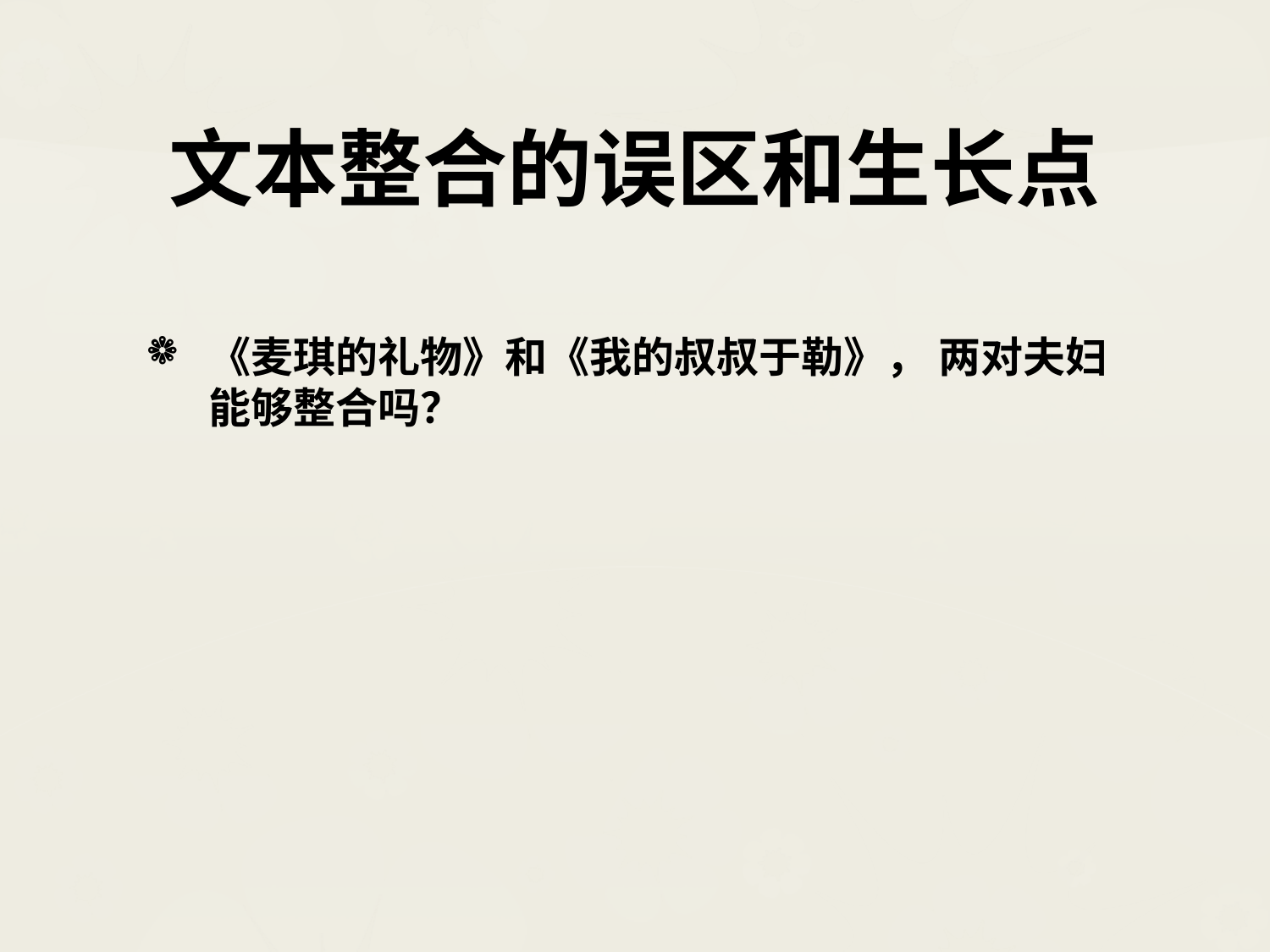

# 文本整合的误区和生长点
《麦琪的礼物》和《我的叔叔于勒》， 两对夫妇能够整合吗？